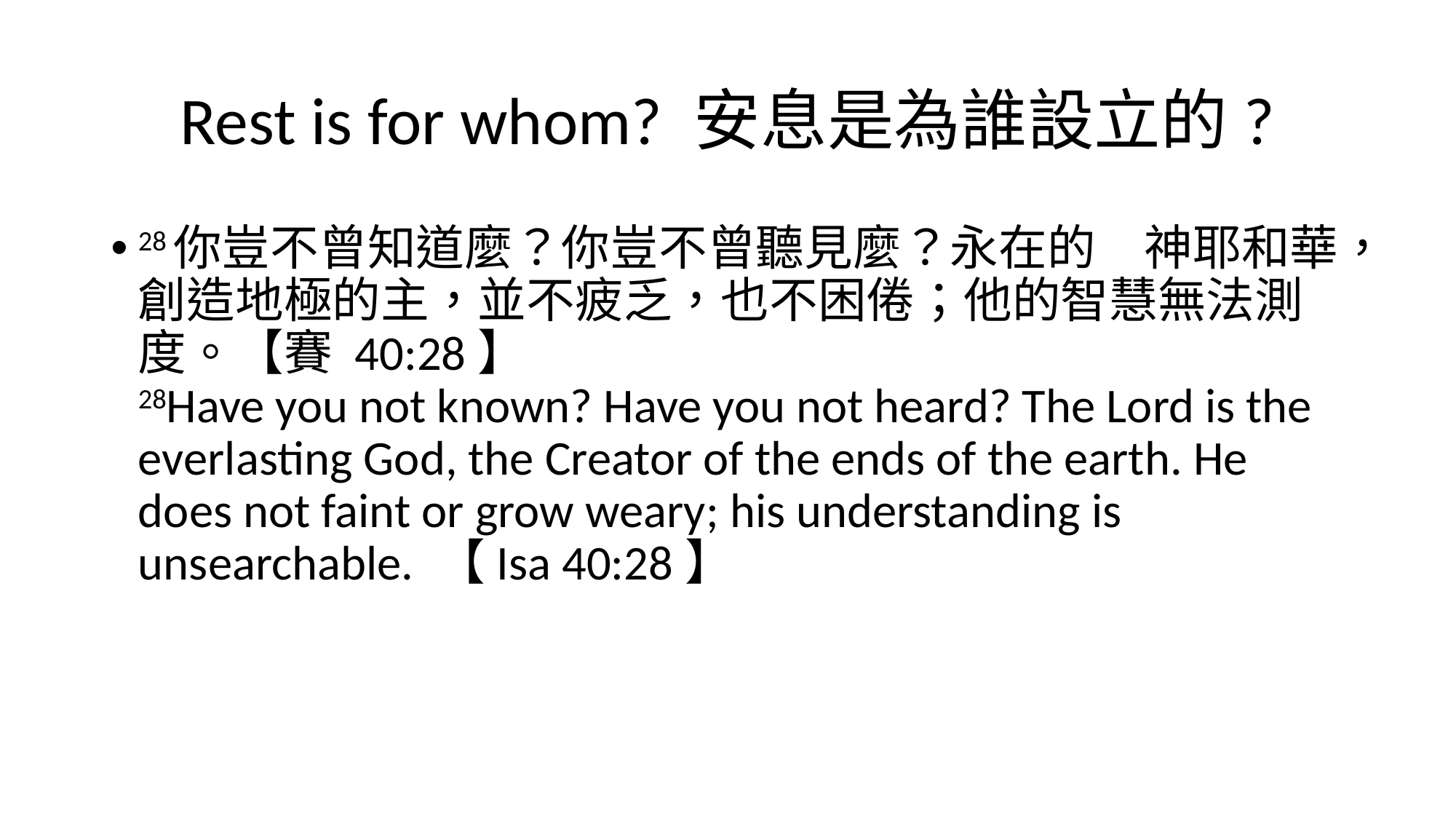

# Rest is for whom? 安息是為誰設立的?
28你豈不曾知道麼？你豈不曾聽見麼？永在的　神耶和華，創造地極的主，並不疲乏，也不困倦；他的智慧無法測度。【賽 40:28】
28Have you not known? Have you not heard? The Lord is the everlasting God, the Creator of the ends of the earth. He does not faint or grow weary; his understanding is unsearchable. 【Isa 40:28】